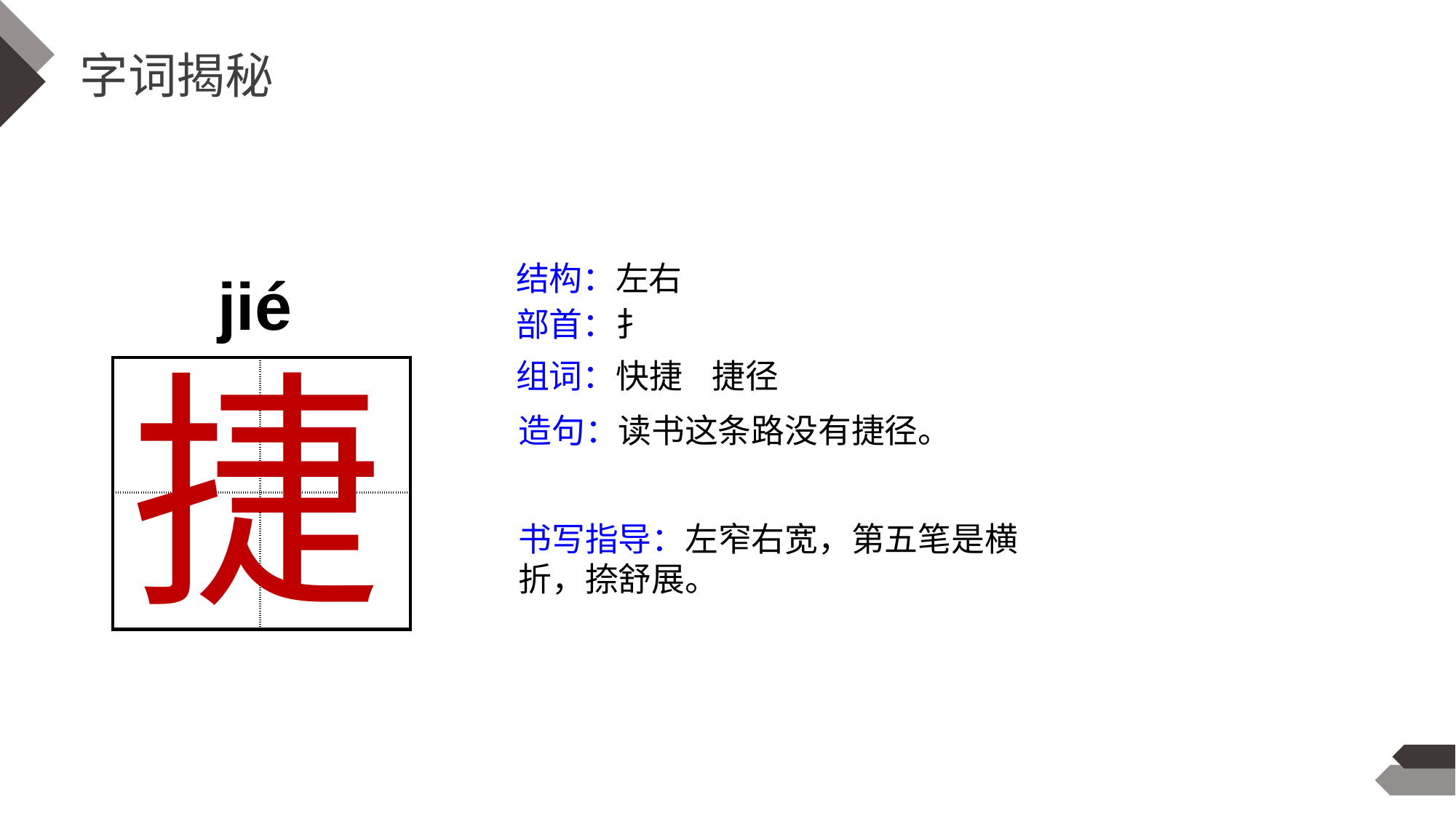

字词揭秘
结构：左右
jié
部首：扌
捷
组词：快捷    捷径
|  |  |
| --- | --- |
|  |  |
造句：读书这条路没有捷径。

书写指导：左窄右宽，第五笔是横折，捺舒展。